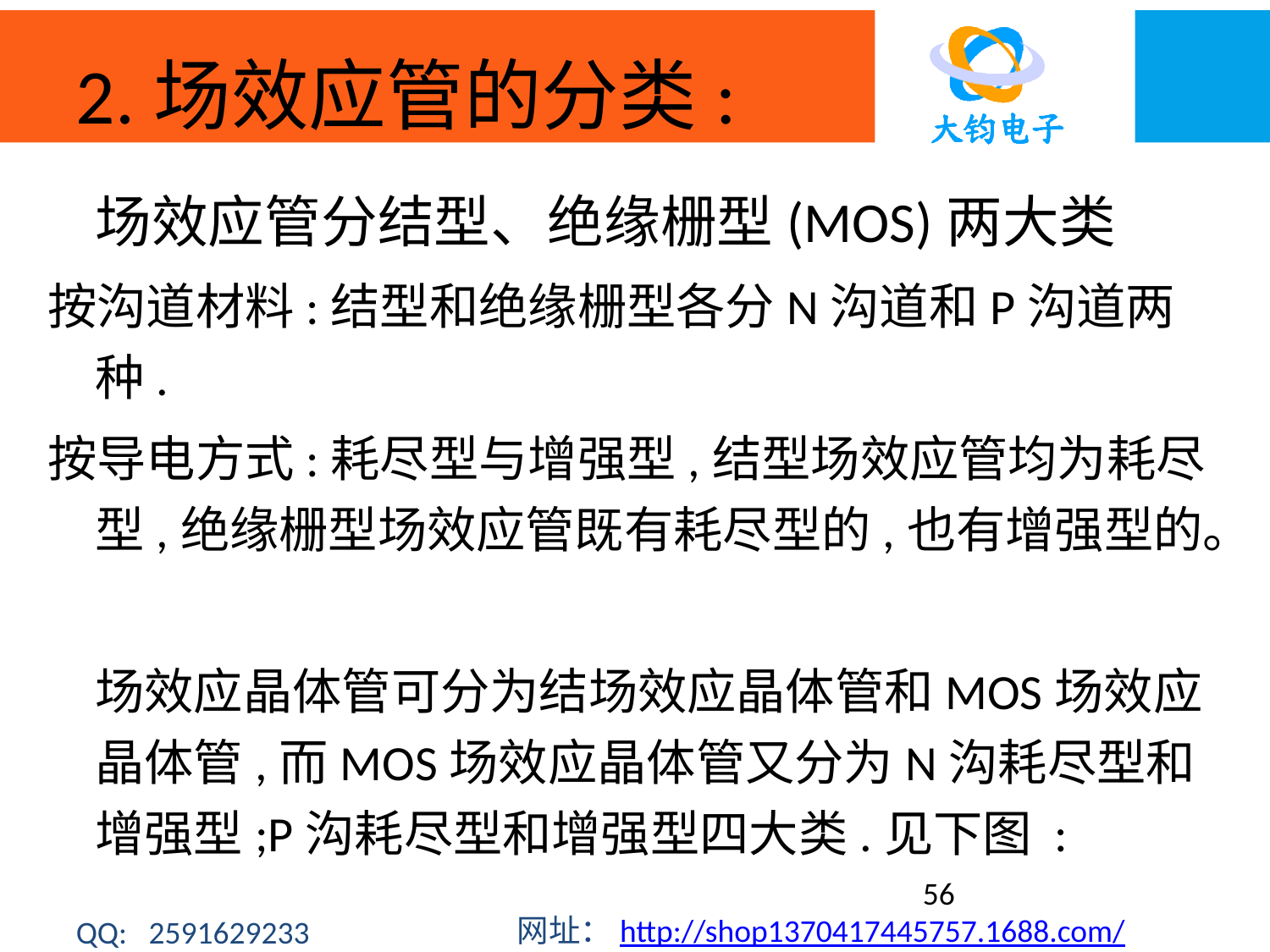

# 2.场效应管的分类:
	场效应管分结型、绝缘栅型(MOS)两大类
按沟道材料:结型和绝缘栅型各分N沟道和P沟道两种.
按导电方式:耗尽型与增强型,结型场效应管均为耗尽型,绝缘栅型场效应管既有耗尽型的,也有增强型的。

	场效应晶体管可分为结场效应晶体管和MOS场效应晶体管,而MOS场效应晶体管又分为N沟耗尽型和增强型;P沟耗尽型和增强型四大类.见下图 :
56